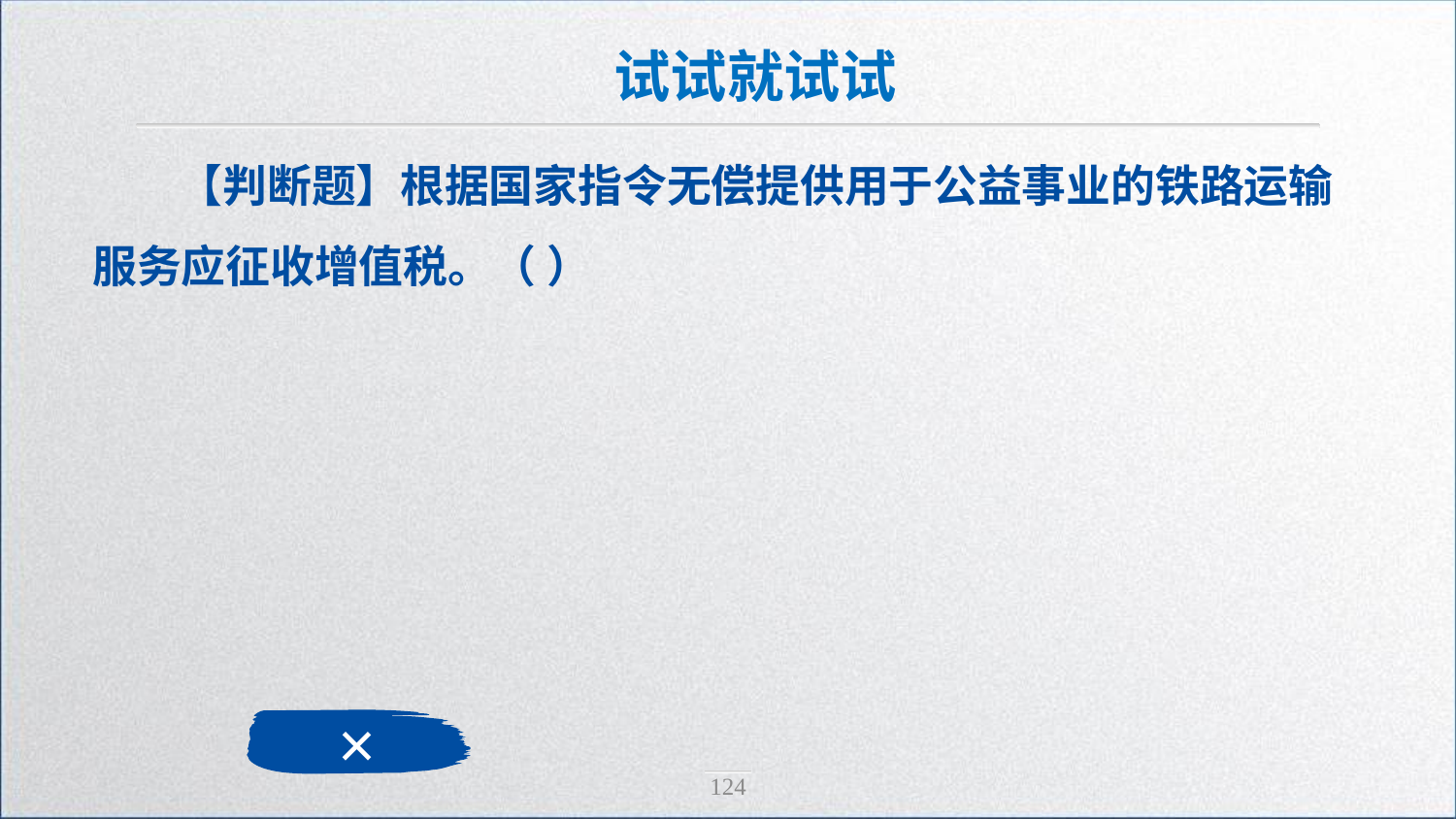

试试就试试
【判断题】根据国家指令无偿提供用于公益事业的铁路运输服务应征收增值税。（ ）
×

124